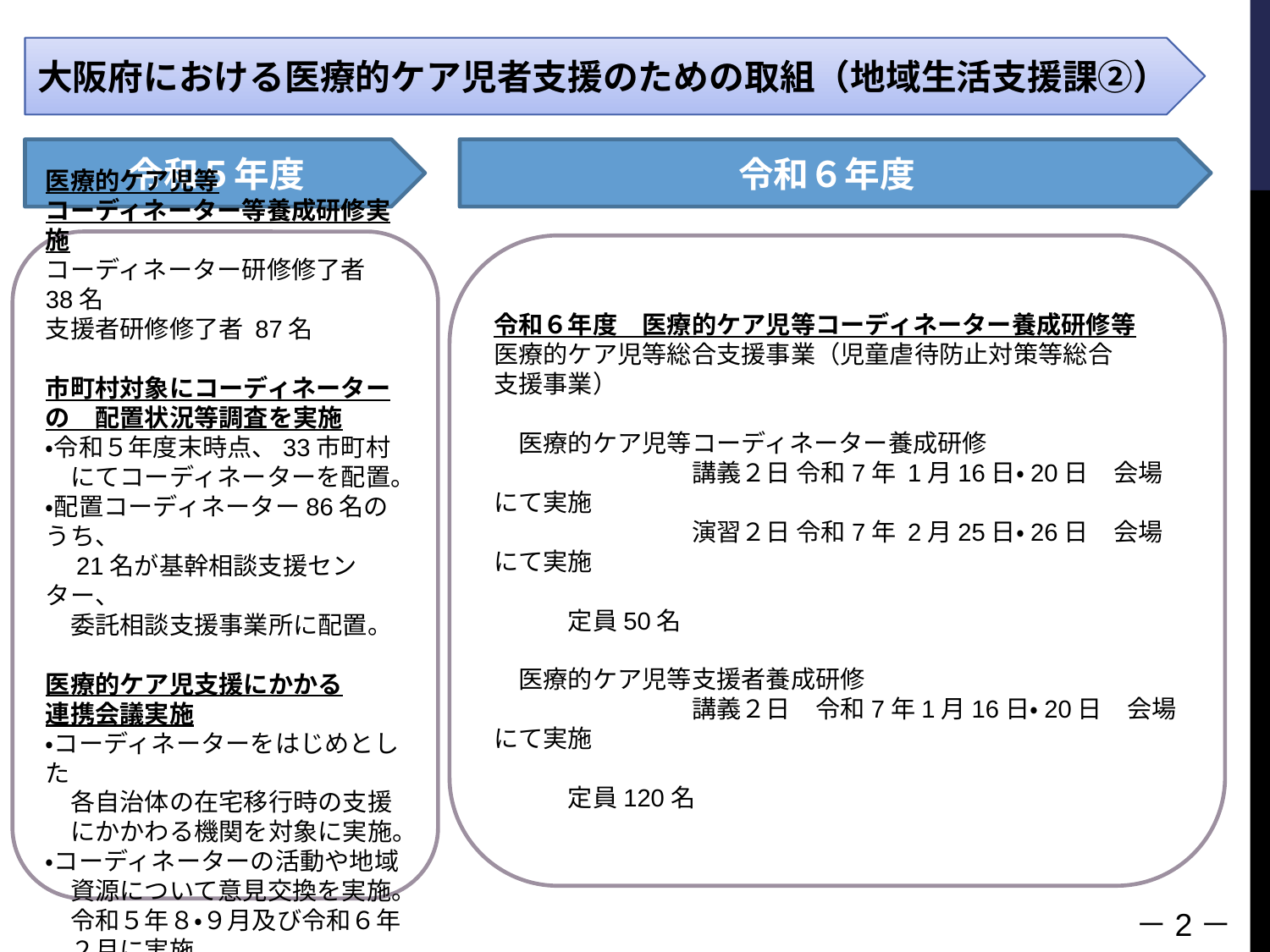

大阪府における医療的ケア児者支援のための取組（地域生活支援課②）
令和５年度
令和６年度

医療的ケア児等
コーディネーター等養成研修実施
コーディネーター研修修了者 38名
支援者研修修了者 87名

市町村対象にコーディネーターの　配置状況等調査を実施
・令和５年度末時点、33市町村
　にてコーディネーターを配置。
・配置コーディネーター86名のうち、
　21名が基幹相談支援センター、
　委託相談支援事業所に配置。

医療的ケア児支援にかかる
連携会議実施
・コーディネーターをはじめとした
　各自治体の在宅移行時の支援
　にかかわる機関を対象に実施。
・コーディネーターの活動や地域
　資源について意見交換を実施。
　令和５年８・９月及び令和６年
　２月に実施。
令和６年度　医療的ケア児等コーディネーター養成研修等
医療的ケア児等総合支援事業（児童虐待防止対策等総合
支援事業）

　医療的ケア児等コーディネーター養成研修
　　　　　　　　講義２日 令和7年 1月16日・20日　会場にて実施
　　　　　　　　演習２日 令和7年 2月25日・26日　会場にて実施
　　　　　　　　　　　　　　　　　　　　　　　　　　　　　　定員50名

　医療的ケア児等支援者養成研修
　　　　　　　　講義２日　令和7年1月16日・20日　会場にて実施
　　　　　　　　　　　　　　　　　　　　　　　　　　　　　　定員120名

－2－